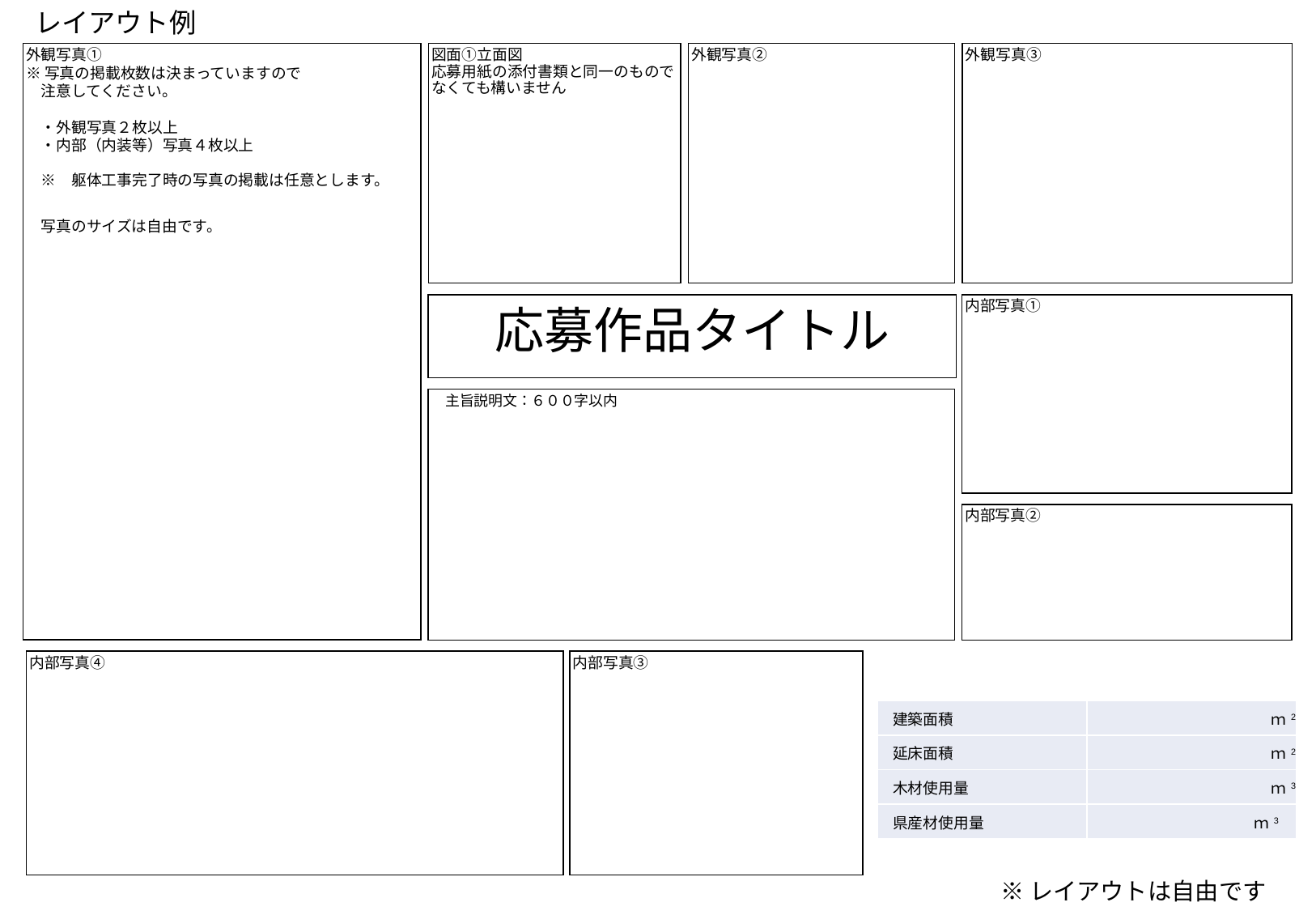

レイアウト例
図面①立面図
応募用紙の添付書類と同一のものでなくても構いません
外観写真②
外観写真③
外観写真①
※写真の掲載枚数は決まっていますので
　注意してください。

　・外観写真２枚以上
　・内部（内装等）写真４枚以上

　※　躯体工事完了時の写真の掲載は任意とします。

　写真のサイズは自由です。
応募作品タイトル
内部写真①
　主旨説明文：６００字以内

内部写真②
内部写真④
内部写真③
| 建築面積 | ｍ2 |
| --- | --- |
| 延床面積 | ｍ2 |
| 木材使用量 | ｍ3 |
| 県産材使用量 | ｍ3 |
※レイアウトは自由です